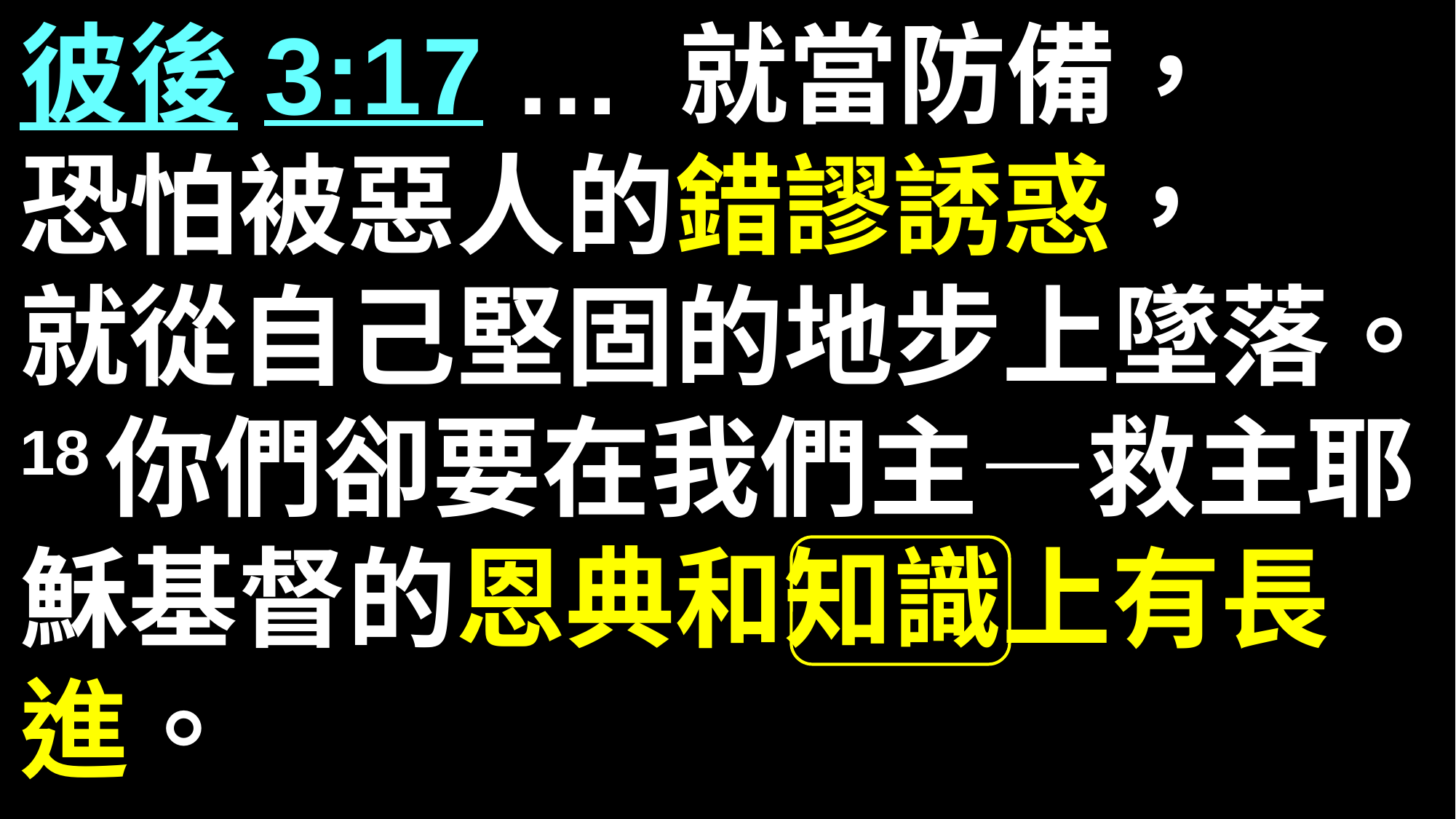

彼後3:17 … 就當防備，
恐怕被惡人的錯謬誘惑，
就從自己堅固的地步上墜落。
18 你們卻要在我們主—救主耶穌基督的恩典和知識上有長進。